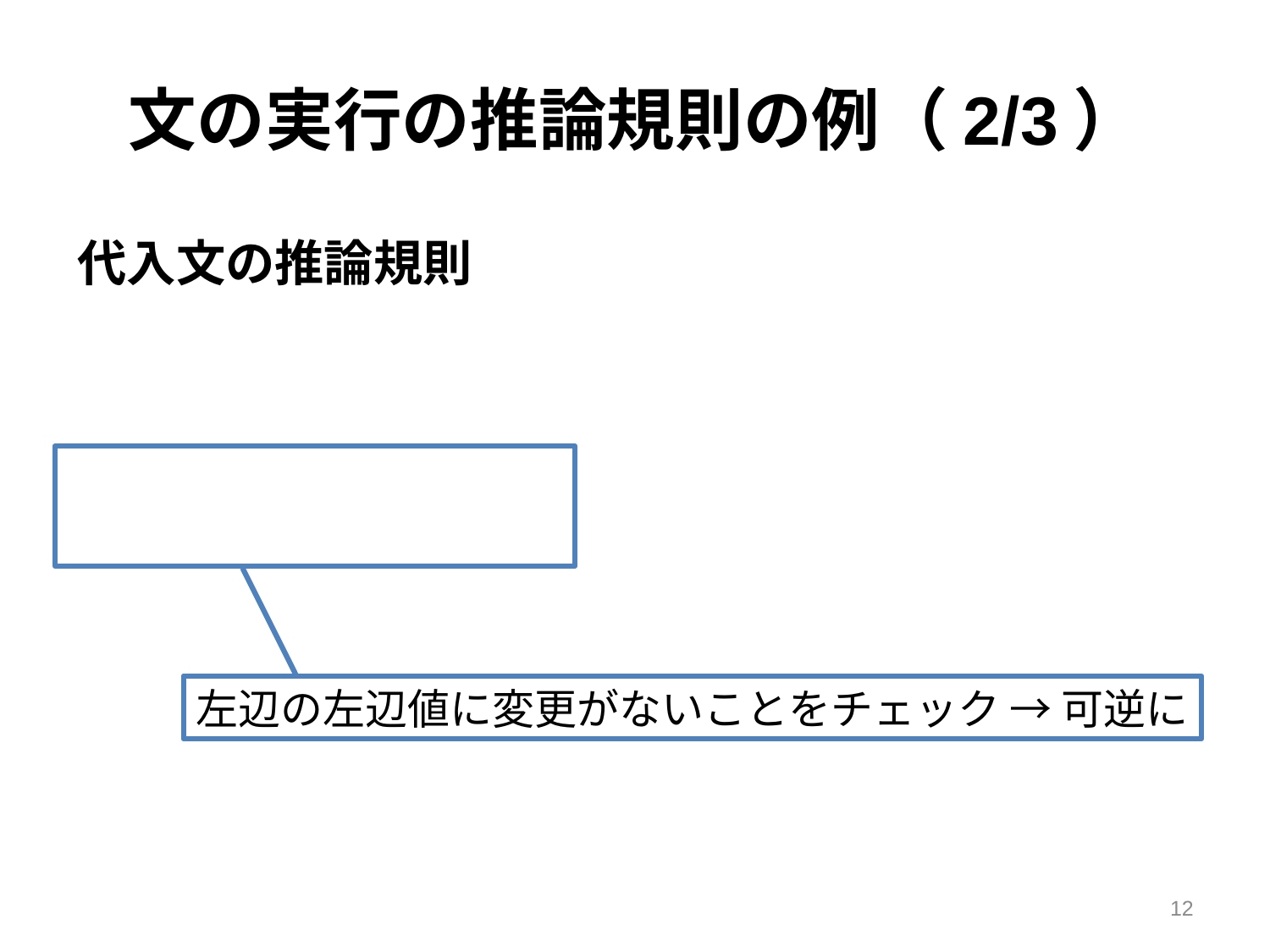

# 文の実行の推論規則の例（2/3）
代入文の推論規則

左辺の左辺値に変更がないことをチェック → 可逆に
12